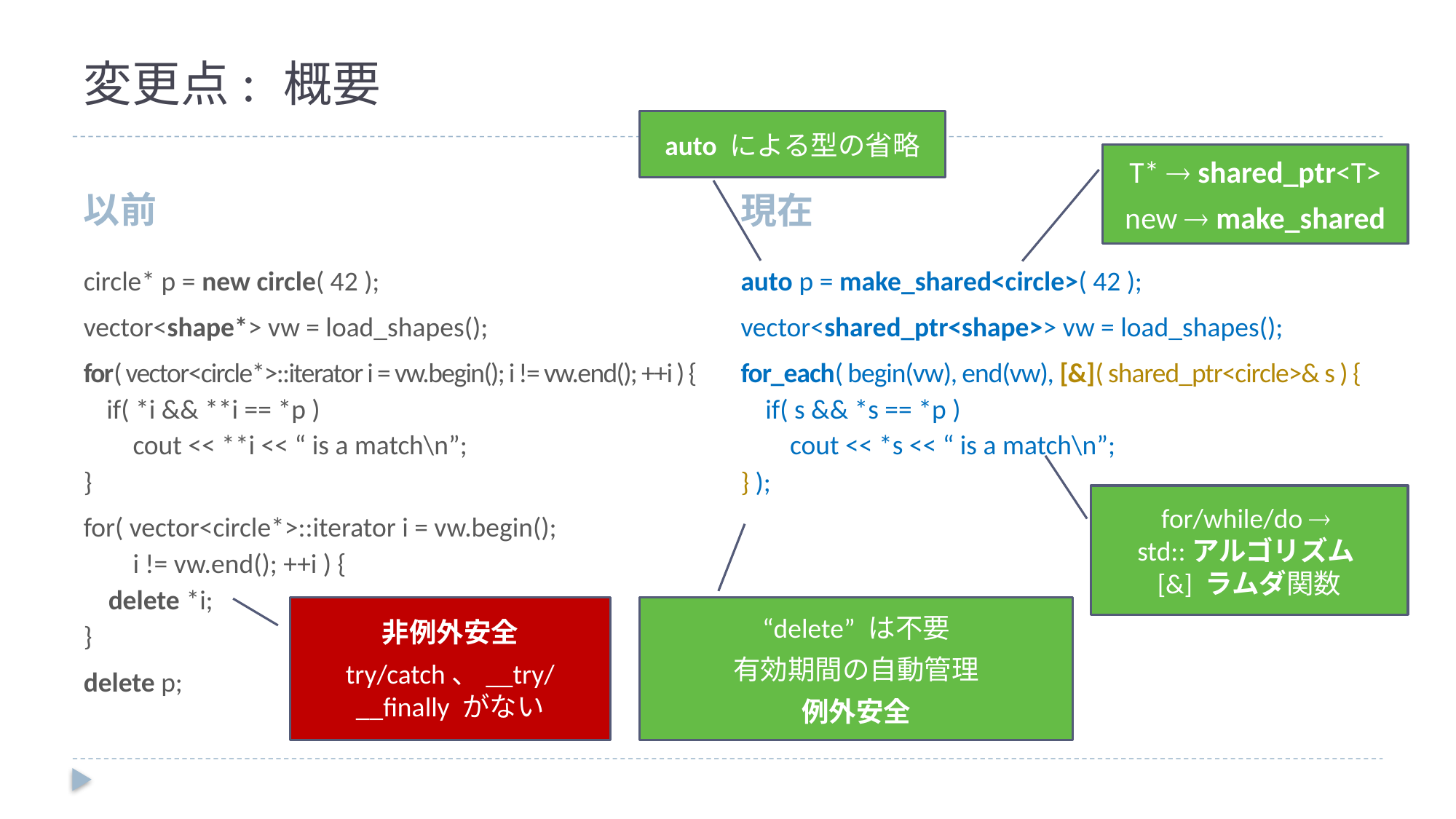

# 変更点: 概要
auto による型の省略
T* → shared_ptr<T>
new → make_shared
以前
現在
circle* p = new circle( 42 );
vector<shape*> vw = load_shapes();
for( vector<circle*>::iterator i = vw.begin(); i != vw.end(); ++i ) {
    if( *i && **i == *p )
        cout << **i << “ is a match\n”;
}
for( vector<circle*>::iterator i = vw.begin();
        i != vw.end(); ++i ) {
    delete *i;
}
delete p;
auto p = make_shared<circle>( 42 );
vector<shared_ptr<shape>> vw = load_shapes();
for_each( begin(vw), end(vw), [&]( shared_ptr<circle>& s ) {
    if( s && *s == *p )
        cout << *s << “ is a match\n”;
} );
for/while/do →
std::アルゴリズム
[&] ラムダ関数
非例外安全
try/catch、__try/__finally がない
“delete” は不要
有効期間の自動管理
例外安全